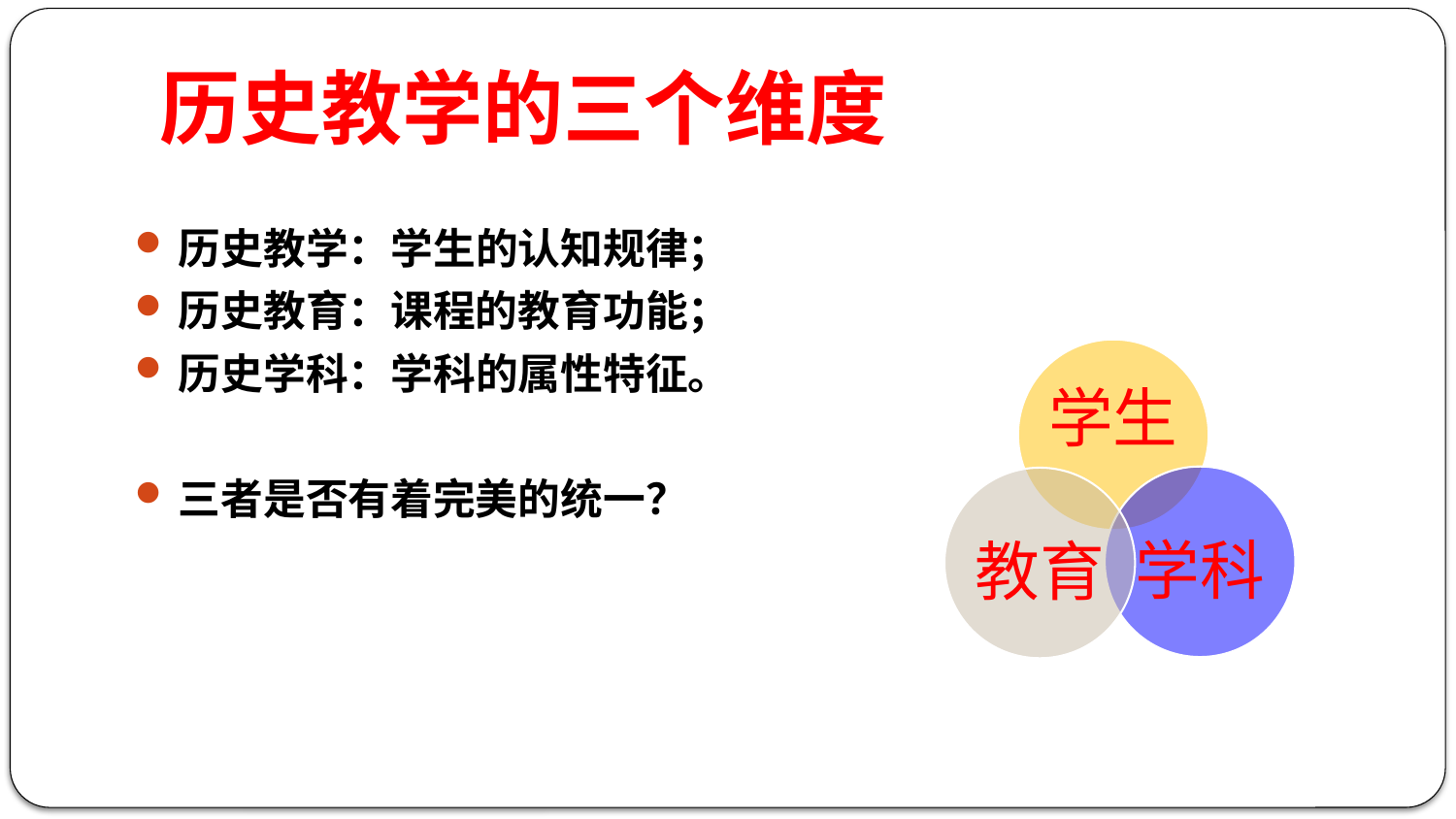

# 历史教学的三个维度
历史教学：学生的认知规律；
历史教育：课程的教育功能；
历史学科：学科的属性特征。

三者是否有着完美的统一？

学生
学科
教育